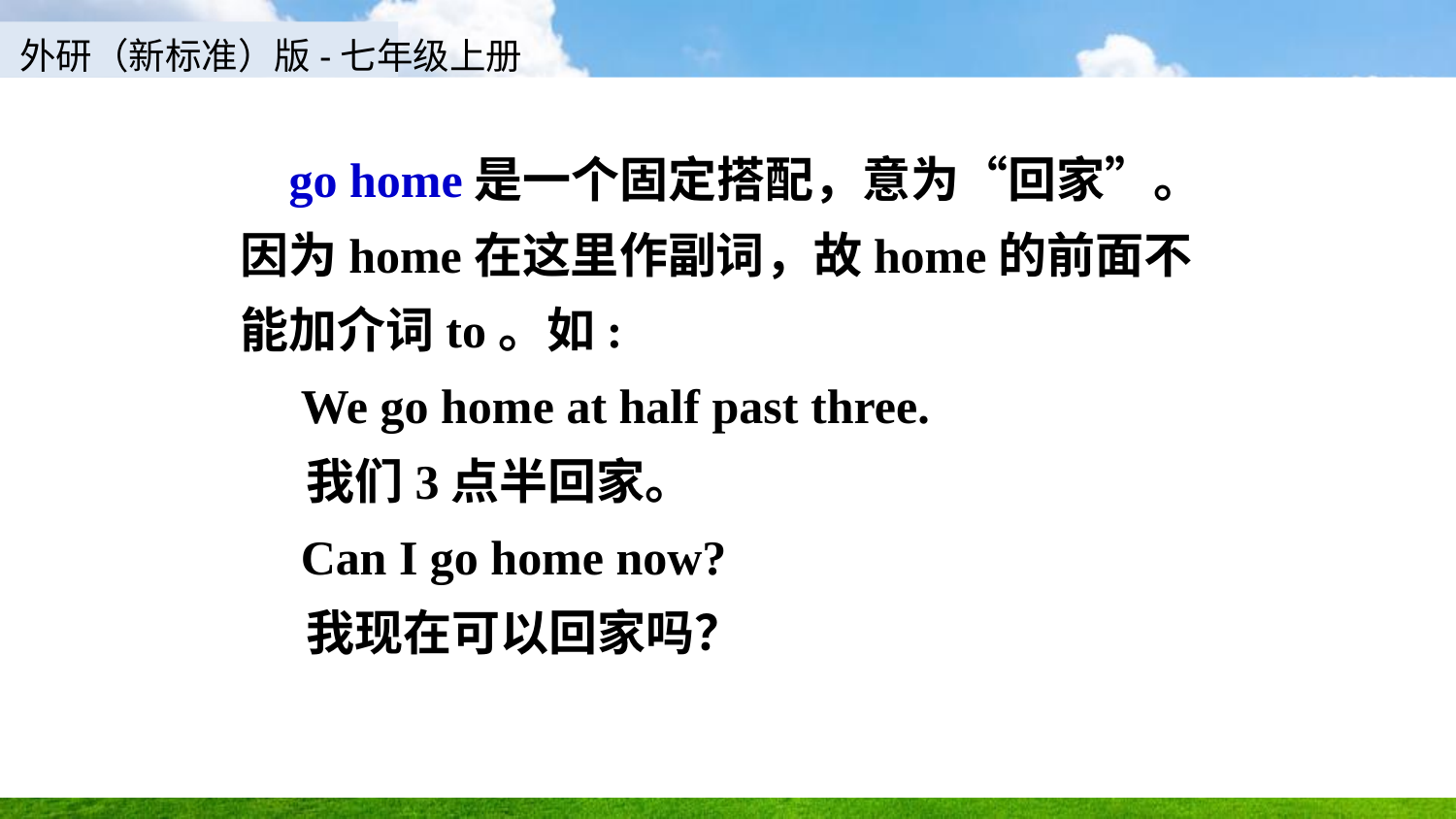

go home是一个固定搭配，意为“回家”。因为home在这里作副词，故home的前面不能加介词to。如:
     We go home at half past three.
     我们3点半回家。
     Can I go home now?
     我现在可以回家吗？